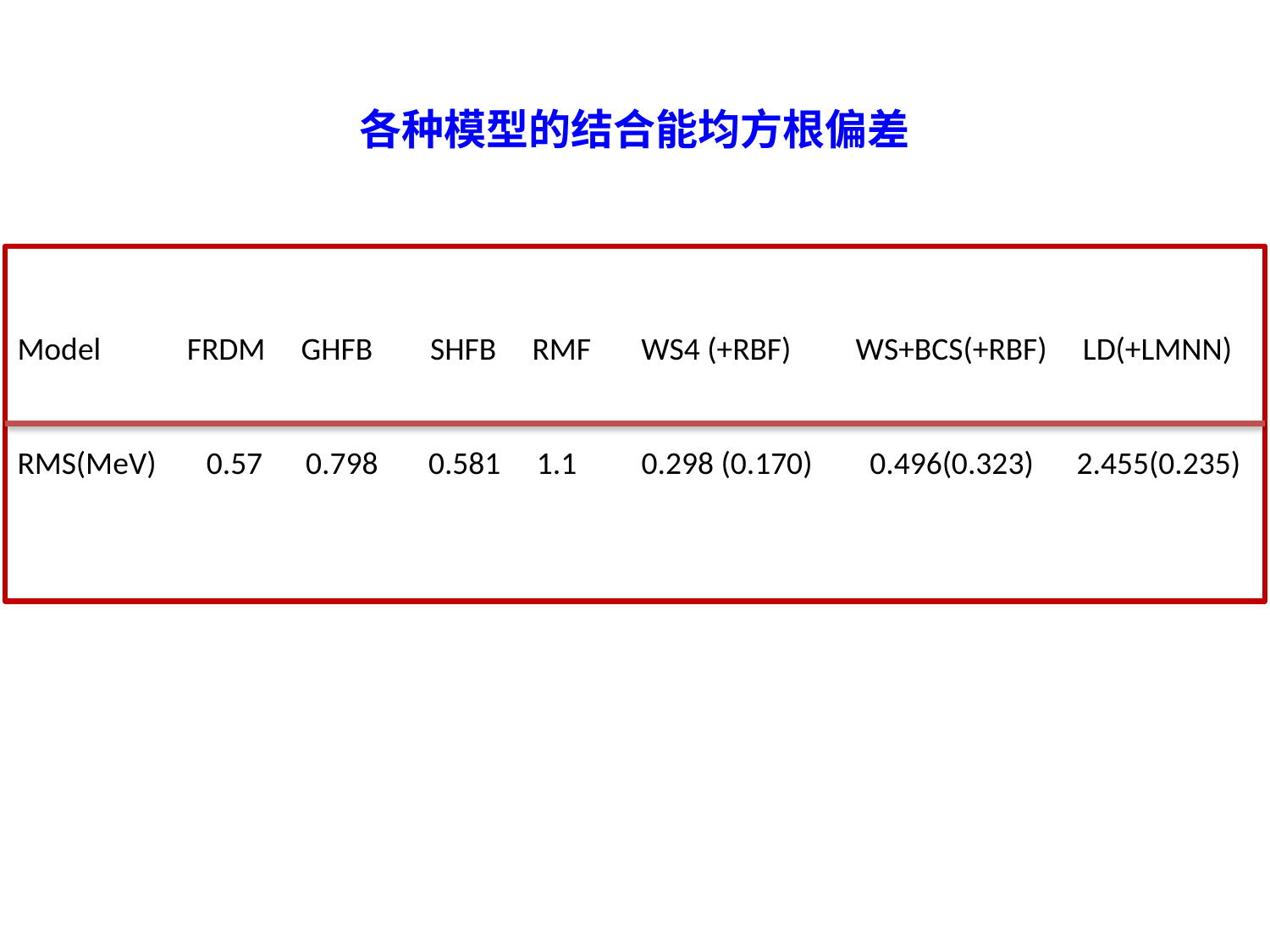

各种模型的结合能均方根偏差
Model            FRDM     GHFB        SHFB     RMF       WS4 (+RBF)         WS+BCS(+RBF)     LD(+LMNN)
RMS(MeV)       0.57      0.798       0.581     1.1         0.298 (0.170)        0.496(0.323)      2.455(0.235)